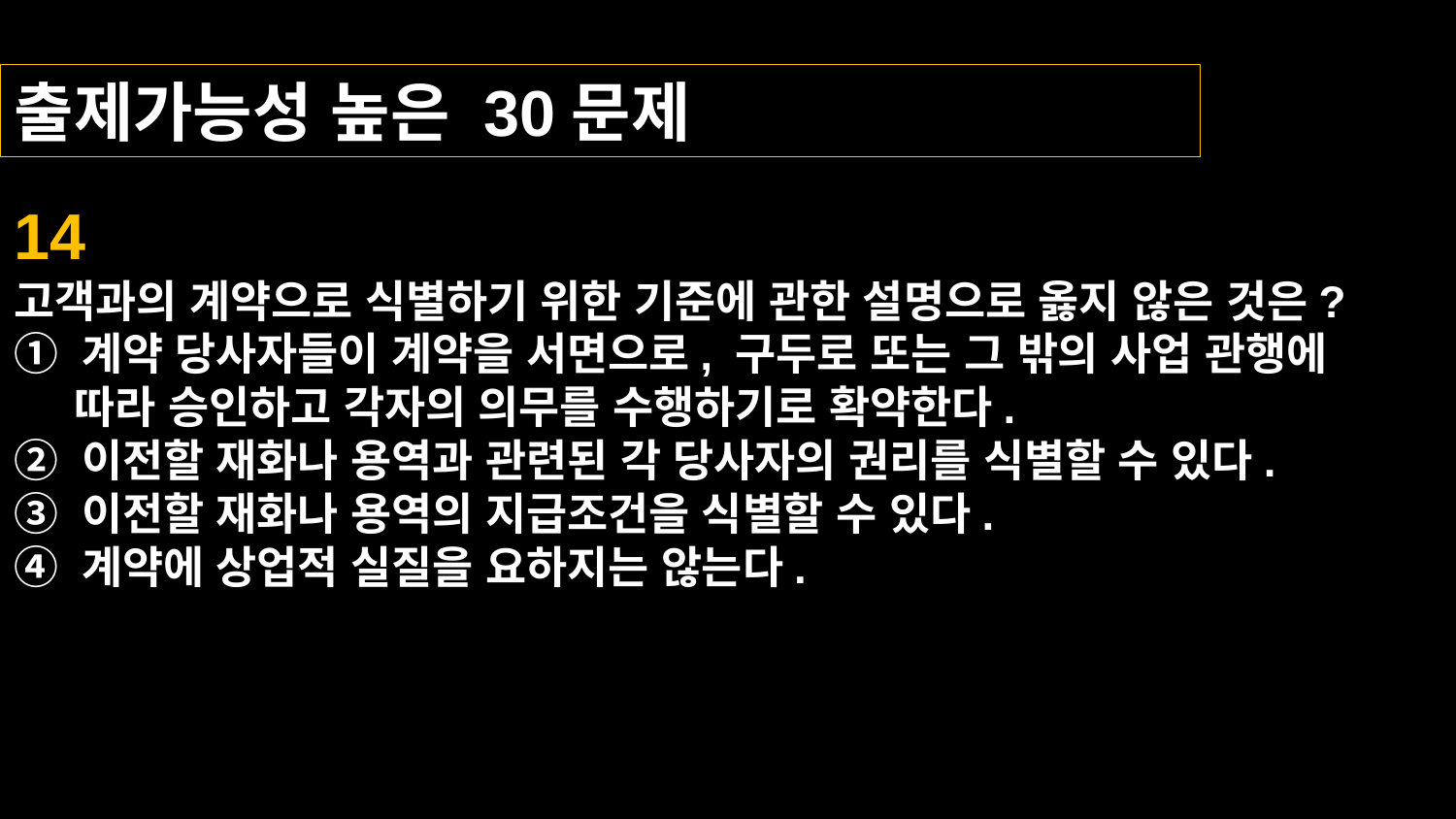

출제가능성 높은 30문제
14
고객과의 계약으로 식별하기 위한 기준에 관한 설명으로 옳지 않은 것은?
① 계약 당사자들이 계약을 서면으로, 구두로 또는 그 밖의 사업 관행에
    따라 승인하고 각자의 의무를 수행하기로 확약한다.
② 이전할 재화나 용역과 관련된 각 당사자의 권리를 식별할 수 있다.
③ 이전할 재화나 용역의 지급조건을 식별할 수 있다.
④ 계약에 상업적 실질을 요하지는 않는다.